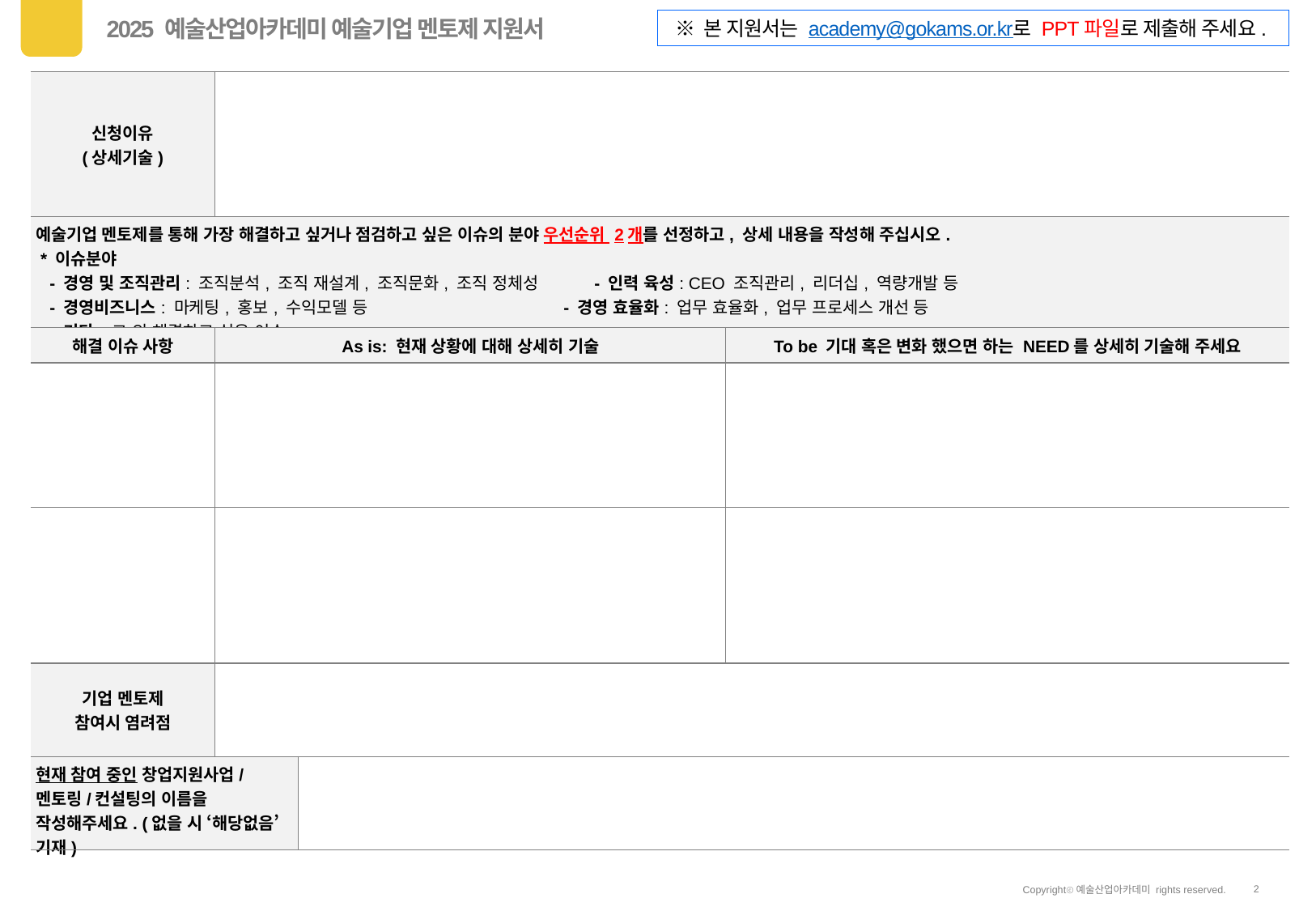

※ 본 지원서는 academy@gokams.or.kr로 PPT파일로 제출해 주세요.
| 신청이유 (상세기술) |  |  |  |
| --- | --- | --- | --- |
| 예술기업 멘토제를 통해 가장 해결하고 싶거나 점검하고 싶은 이슈의 분야 우선순위 2개를 선정하고, 상세 내용을 작성해 주십시오. \* 이슈분야 - 경영 및 조직관리: 조직분석, 조직 재설계, 조직문화, 조직 정체성 - 인력 육성: CEO 조직관리, 리더십, 역량개발 등 - 경영비즈니스: 마케팅, 홍보, 수익모델 등 - 경영 효율화: 업무 효율화, 업무 프로세스 개선 등 - 기타: 그 외 해결하고 싶은 이슈 |  |  |  |
| 해결 이슈 사항 | As is: 현재 상황에 대해 상세히 기술 |  | To be 기대 혹은 변화 했으면 하는 NEED를 상세히 기술해 주세요 |
|  |  |  |  |
|  |  |  |  |
| 기업 멘토제 참여시 염려점 |  |  |  |
| 현재 참여 중인 창업지원사업/멘토링/컨설팅의 이름을 작성해주세요. (없을 시 ‘해당없음’ 기재) |  |  |  |
02
2